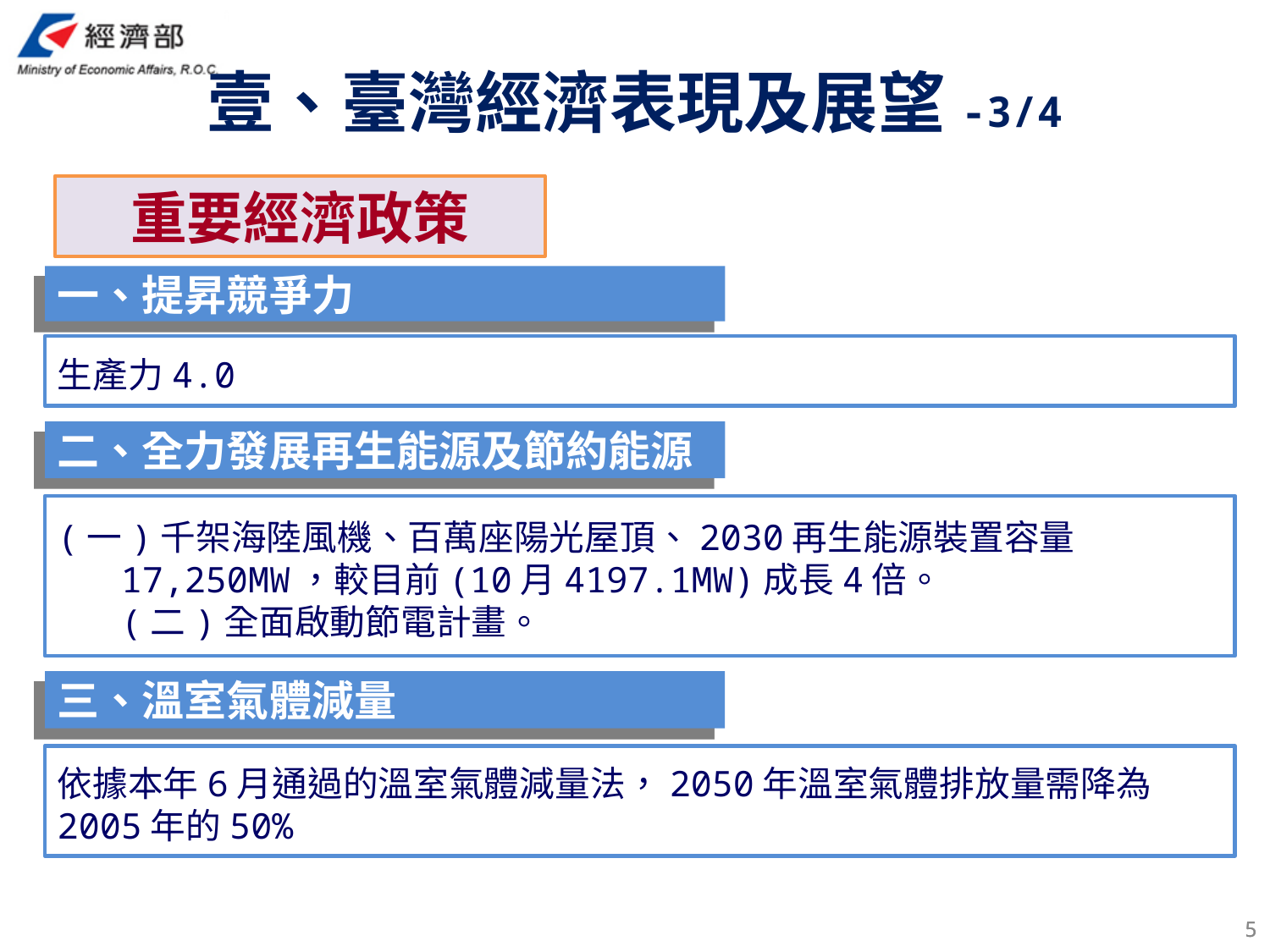

壹、臺灣經濟表現及展望-3/4
重要經濟政策
一、提昇競爭力
生產力4.0
二、全力發展再生能源及節約能源
(一)千架海陸風機、百萬座陽光屋頂、2030再生能源裝置容量
17,250MW，較目前(10月4197.1MW)成長4倍。
(二)全面啟動節電計畫。
三、溫室氣體減量
依據本年6月通過的溫室氣體減量法，2050年溫室氣體排放量需降為2005年的50%
5
5